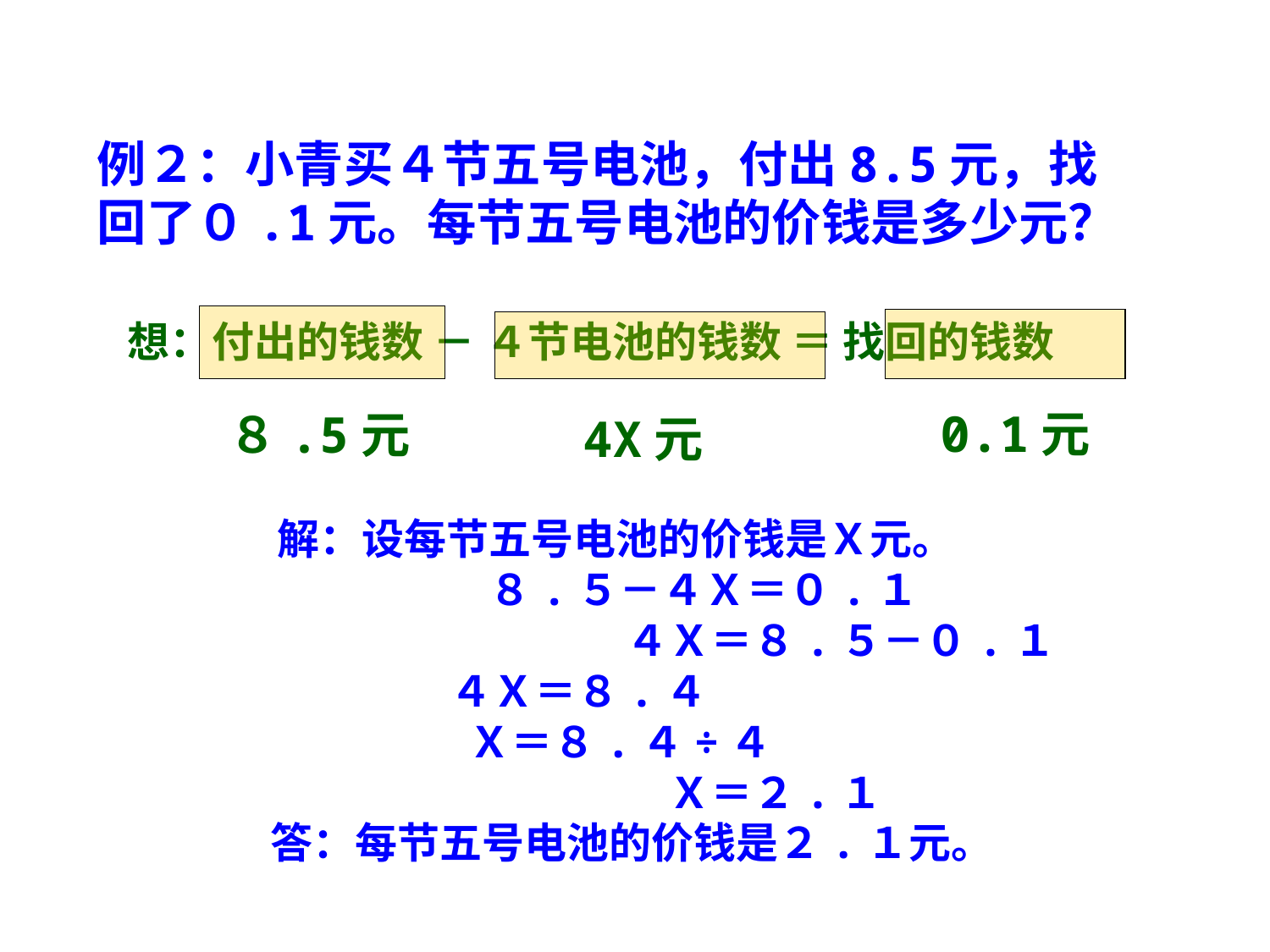

例２：小青买４节五号电池，付出8.5元，找回了０.1元。每节五号电池的价钱是多少元？

想：付出的钱数 － ４节电池的钱数 ＝ 找回的钱数

　0.1元
８.5元
4X元
解：设每节五号电池的价钱是Ｘ元。
　　　　　８.５－４Ｘ＝０.１
　　　　　　　　 ４Ｘ＝８.５－０.１
                 ４Ｘ＝８.４
                   Ｘ＝８.４÷４
　　　　　　　　　 Ｘ＝２.１
答：每节五号电池的价钱是２.１元。